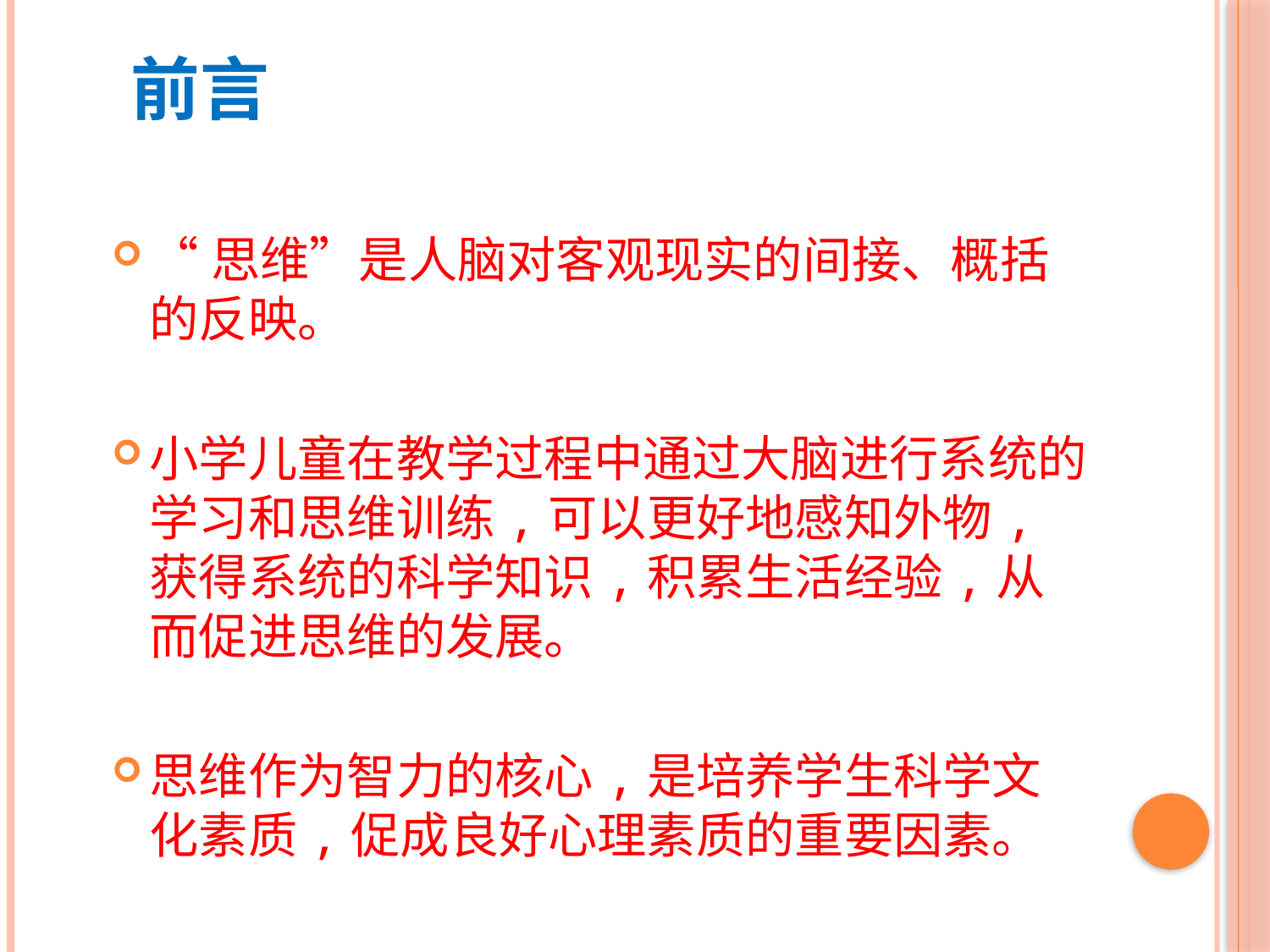

# 前言
“思维”是人脑对客观现实的间接、概括的反映。

小学儿童在教学过程中通过大脑进行系统的学习和思维训练,可以更好地感知外物,获得系统的科学知识,积累生活经验,从而促进思维的发展。

思维作为智力的核心,是培养学生科学文化素质,促成良好心理素质的重要因素。